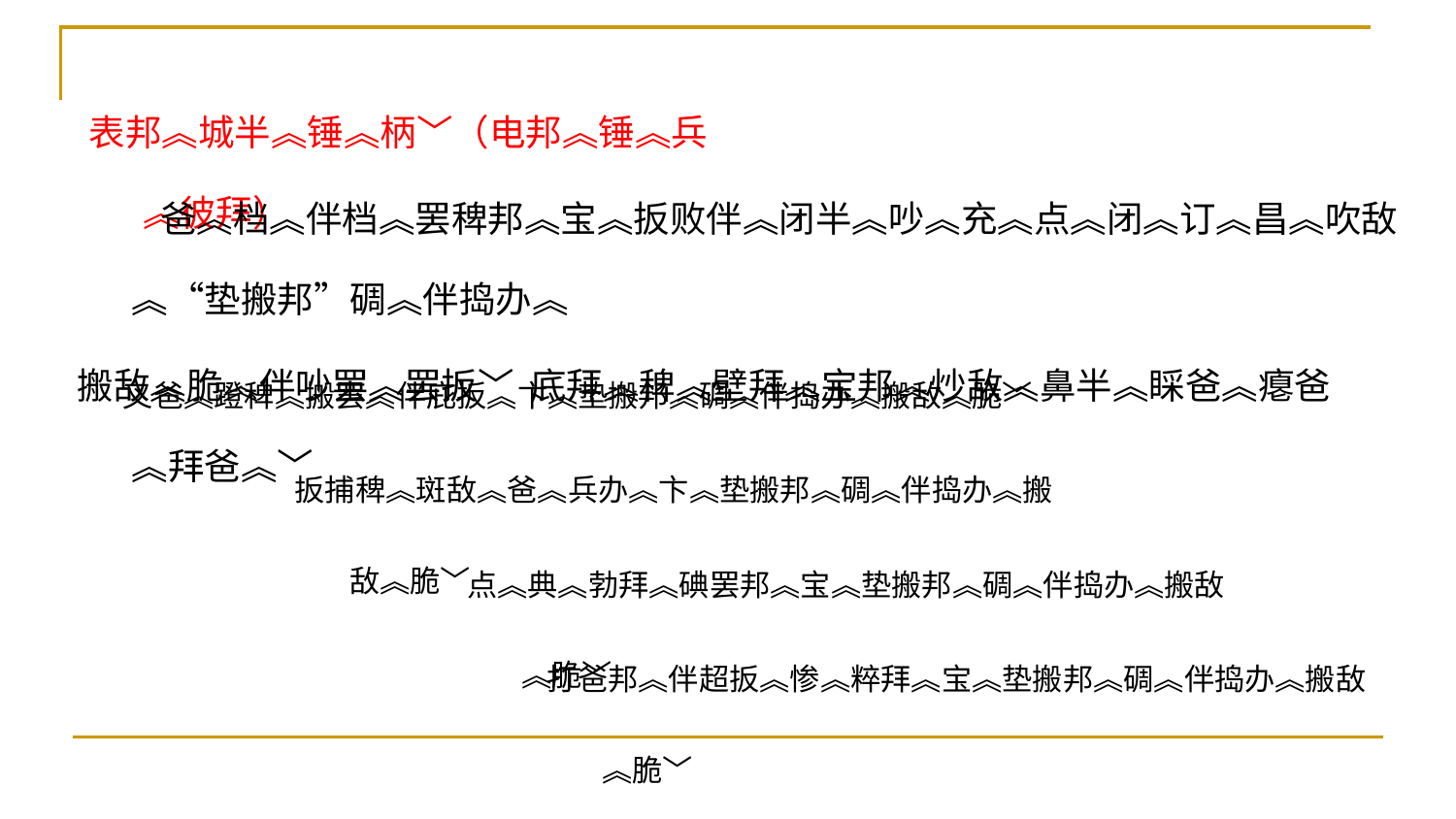

表邦︽城半︽锤︽柄﹀（电邦︽锤︽兵︽彼拜）
         爸︽档︽伴档︽罢稗邦︽宝︽扳败伴︽闭半︽吵︽充︽点︽闭︽订︽昌︽吹敌︽“垫搬邦”碉︽伴捣办︽
搬敌︽脆︽伴吵罢︽罢扳﹀  底拜︽稗︽壁拜︽宝邦︽炒敌︽鼻半︽睬爸︽瘪爸︽拜爸︽﹀
叉爸︽蹬稗︽搬罢︽伴庇扳︽卞︽垫搬邦︽碉︽伴捣办︽搬敌︽脆﹀
扳捕稗︽斑敌︽爸︽兵办︽卞︽垫搬邦︽碉︽伴捣办︽搬敌︽脆﹀
点︽典︽勃拜︽碘罢邦︽宝︽垫搬邦︽碉︽伴捣办︽搬敌︽脆﹀
打爸邦︽伴超扳︽惨︽粹拜︽宝︽垫搬邦︽碉︽伴捣办︽搬敌︽脆﹀